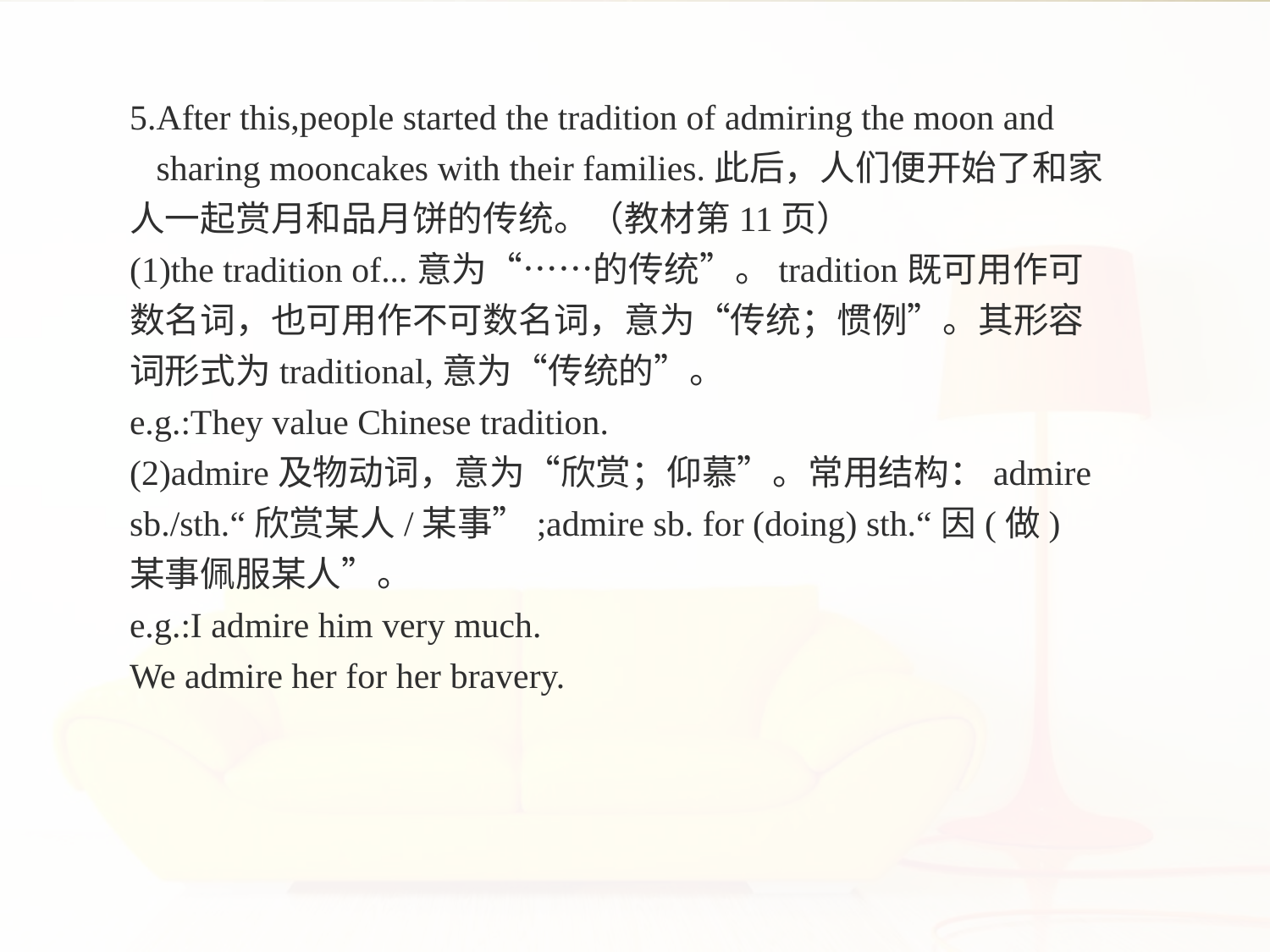

5.After this,people started the tradition of admiring the moon and
   sharing mooncakes with their families.此后，人们便开始了和家人一起赏月和品月饼的传统。（教材第11页）
(1)the tradition of...意为“……的传统”。tradition既可用作可数名词，也可用作不可数名词，意为“传统；惯例”。其形容词形式为traditional,意为“传统的”。
e.g.:They value Chinese tradition.
(2)admire及物动词，意为“欣赏；仰慕”。常用结构：admire
sb./sth.“欣赏某人/某事”;admire sb. for (doing) sth.“因(做)某事佩服某人”。
e.g.:I admire him very much.
We admire her for her bravery.